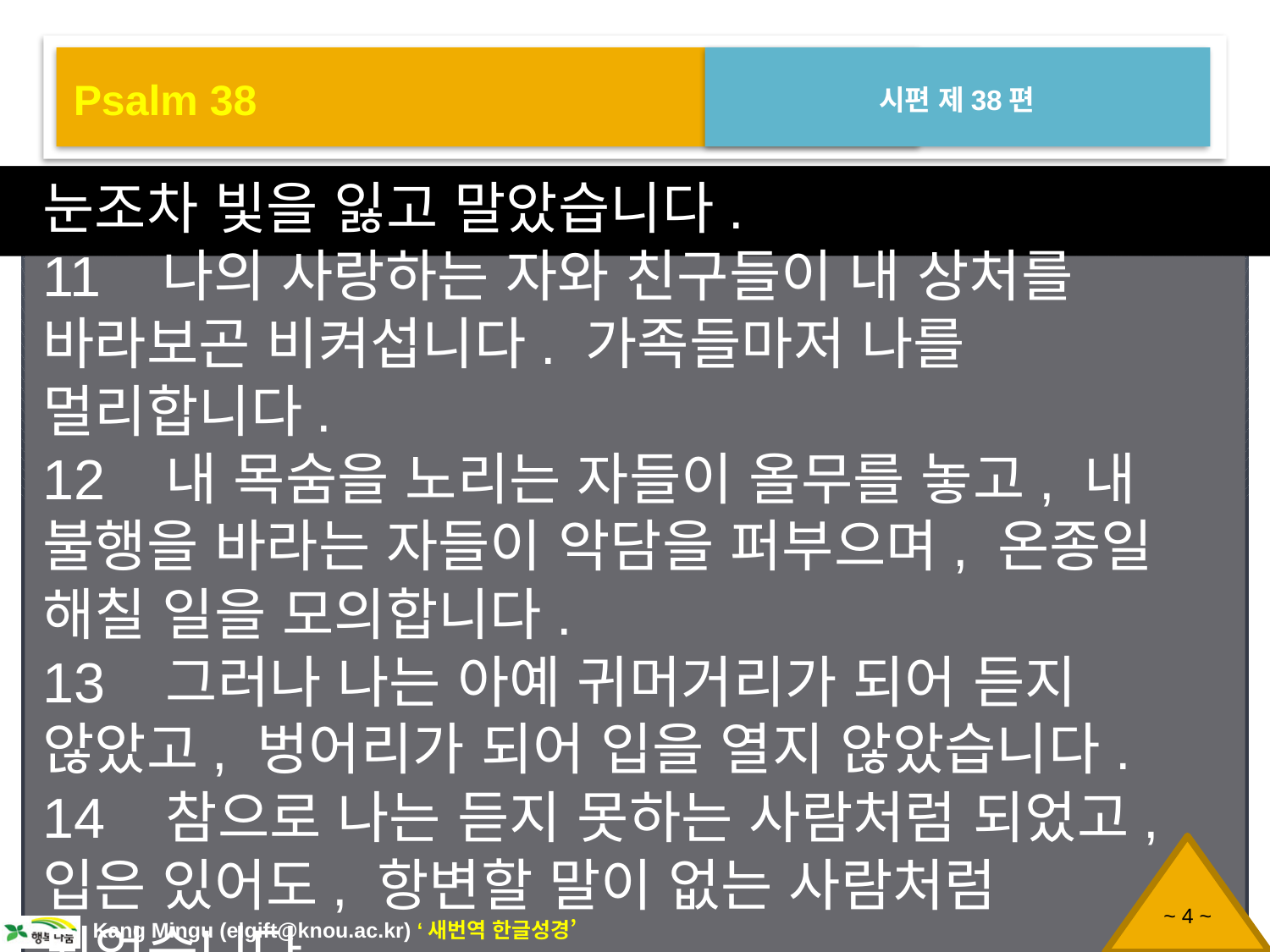

Psalm 38
시편 제38편
눈조차 빛을 잃고 말았습니다.
11   나의 사랑하는 자와 친구들이 내 상처를 바라보곤 비켜섭니다. 가족들마저 나를 멀리합니다.
12   내 목숨을 노리는 자들이 올무를 놓고, 내 불행을 바라는 자들이 악담을 퍼부으며, 온종일 해칠 일을 모의합니다.
13   그러나 나는 아예 귀머거리가 되어 듣지 않았고, 벙어리가 되어 입을 열지 않았습니다.
14   참으로 나는 듣지 못하는 사람처럼 되었고, 입은 있어도, 항변할 말이 없는 사람처럼 되었습니다.